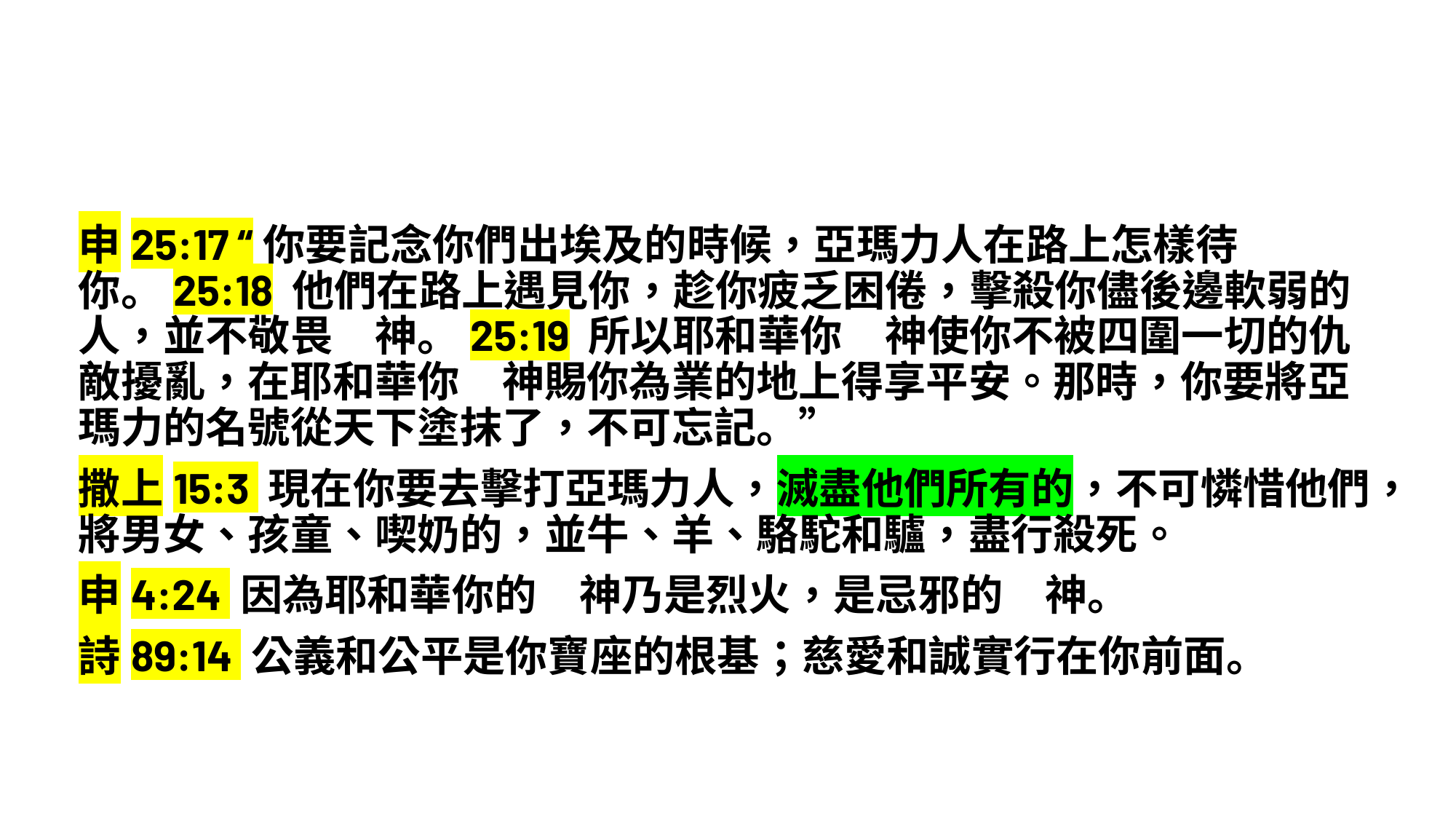

申25:17 “你要記念你們出埃及的時候，亞瑪力人在路上怎樣待你。25:18 他們在路上遇見你，趁你疲乏困倦，擊殺你儘後邊軟弱的人，並不敬畏　神。25:19 所以耶和華你　神使你不被四圍一切的仇敵擾亂，在耶和華你　神賜你為業的地上得享平安。那時，你要將亞瑪力的名號從天下塗抹了，不可忘記。”
撒上15:3 現在你要去擊打亞瑪力人，滅盡他們所有的，不可憐惜他們，將男女、孩童、喫奶的，並牛、羊、駱駝和驢，盡行殺死。
申4:24 因為耶和華你的　神乃是烈火，是忌邪的　神。
詩89:14 公義和公平是你寶座的根基；慈愛和誠實行在你前面。